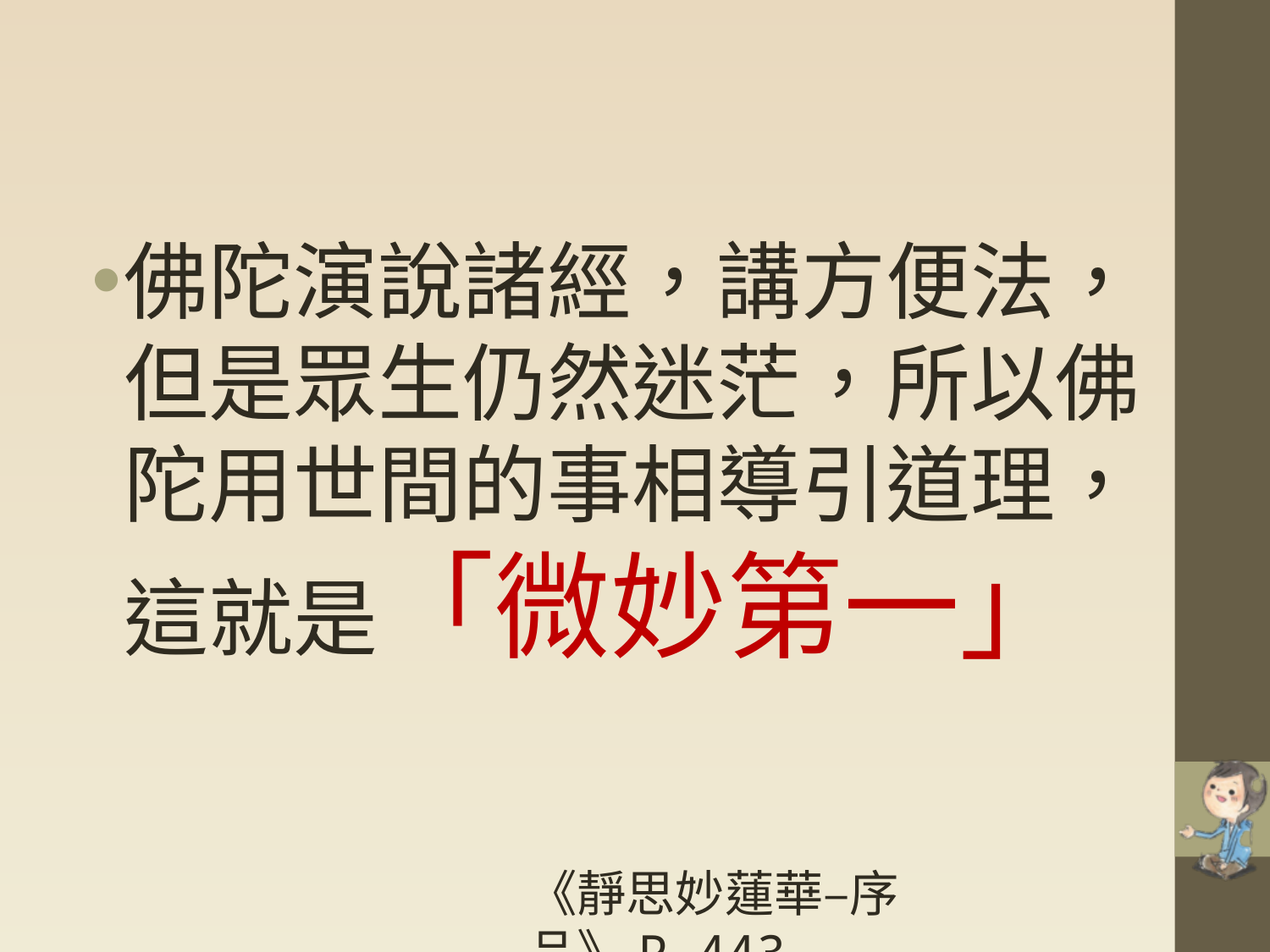

#
佛陀演說諸經，講方便法，但是眾生仍然迷茫，所以佛陀用世間的事相導引道理，這就是「微妙第一」
《靜思妙蓮華–序品》P.443